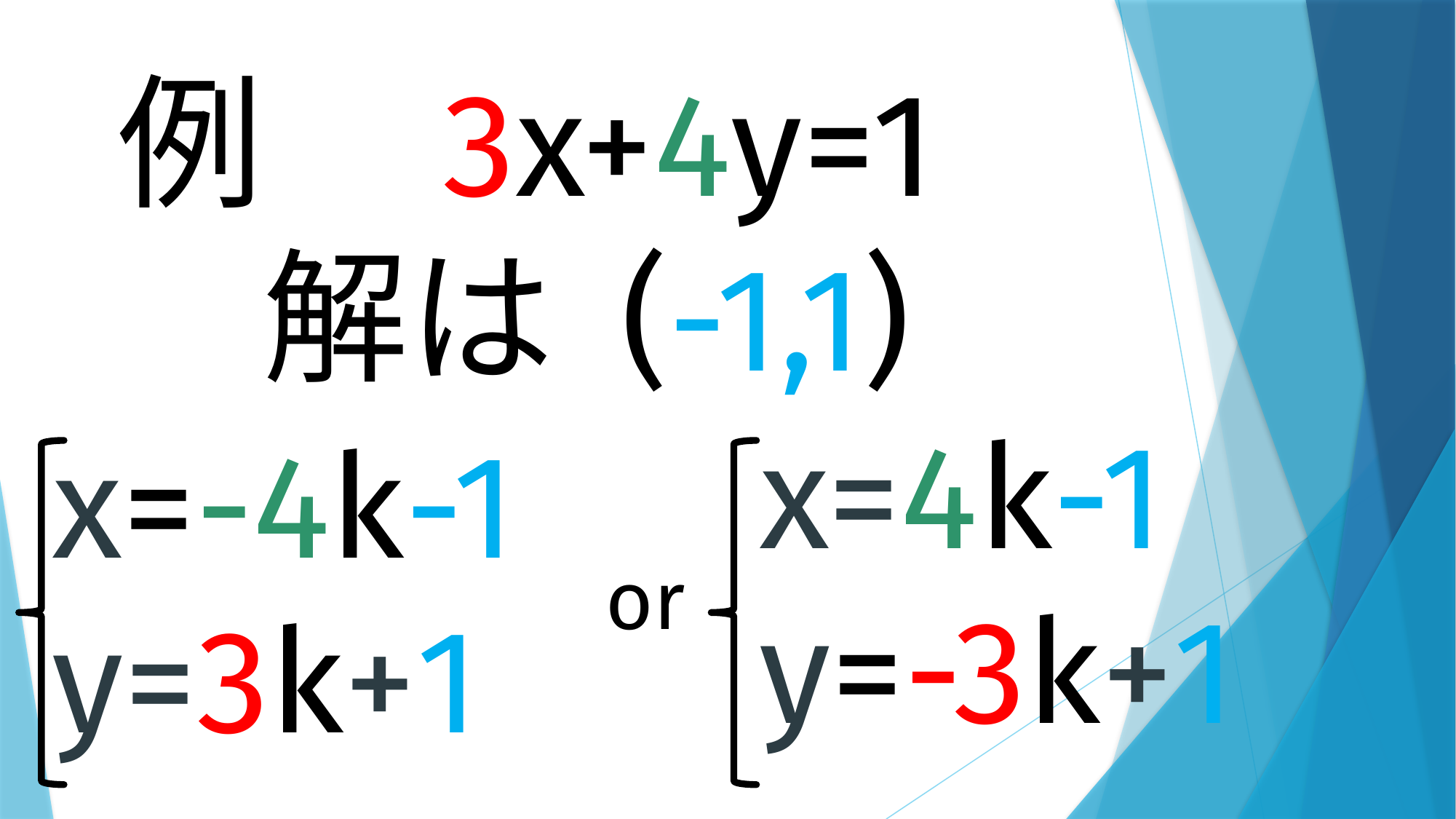

例　3x+4y=1
　解は (-1,1)

x=4k-1
y=-3k+1
x=-4k-1
y=3k+1

or